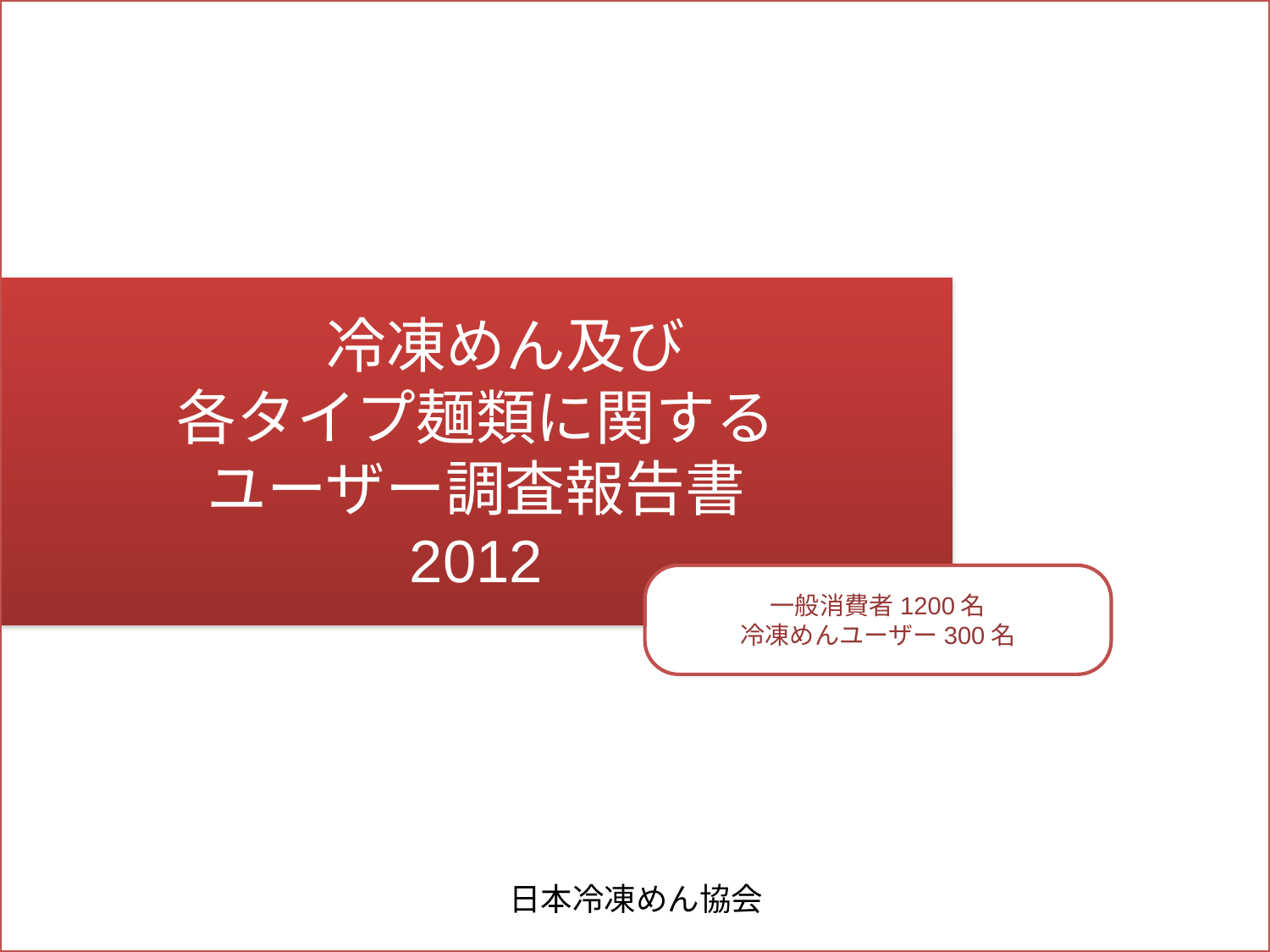

冷凍めん及び
各タイプ麺類に関する
ユーザー調査報告書
2012
一般消費者1200名
冷凍めんユーザー300名
日本冷凍めん協会